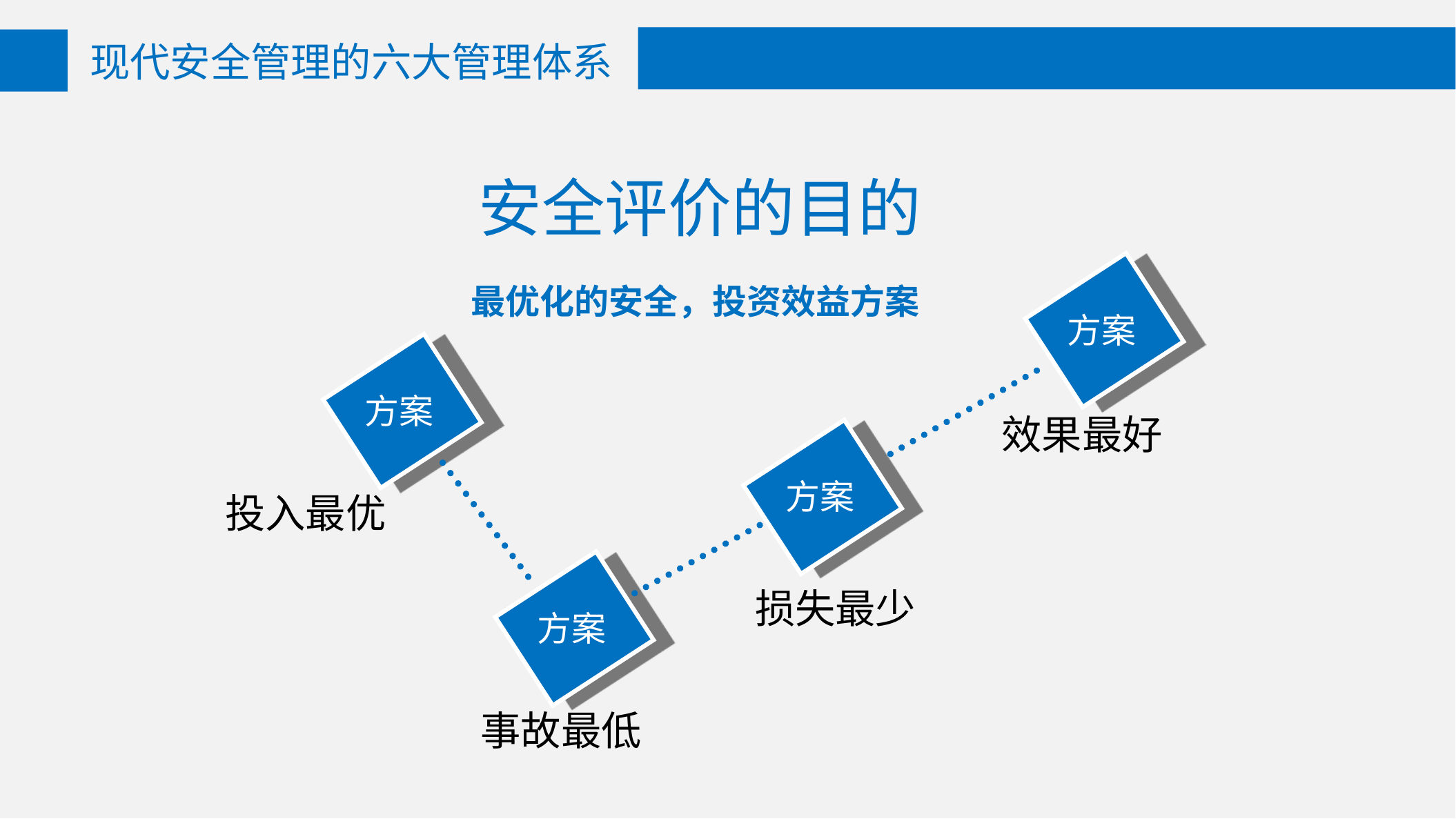

现代安全管理的六大管理体系
安全评价的目的

最优化的安全，投资效益方案

方案

方案
效果最好

方案
投入最优

损失最少
方案
事故最低